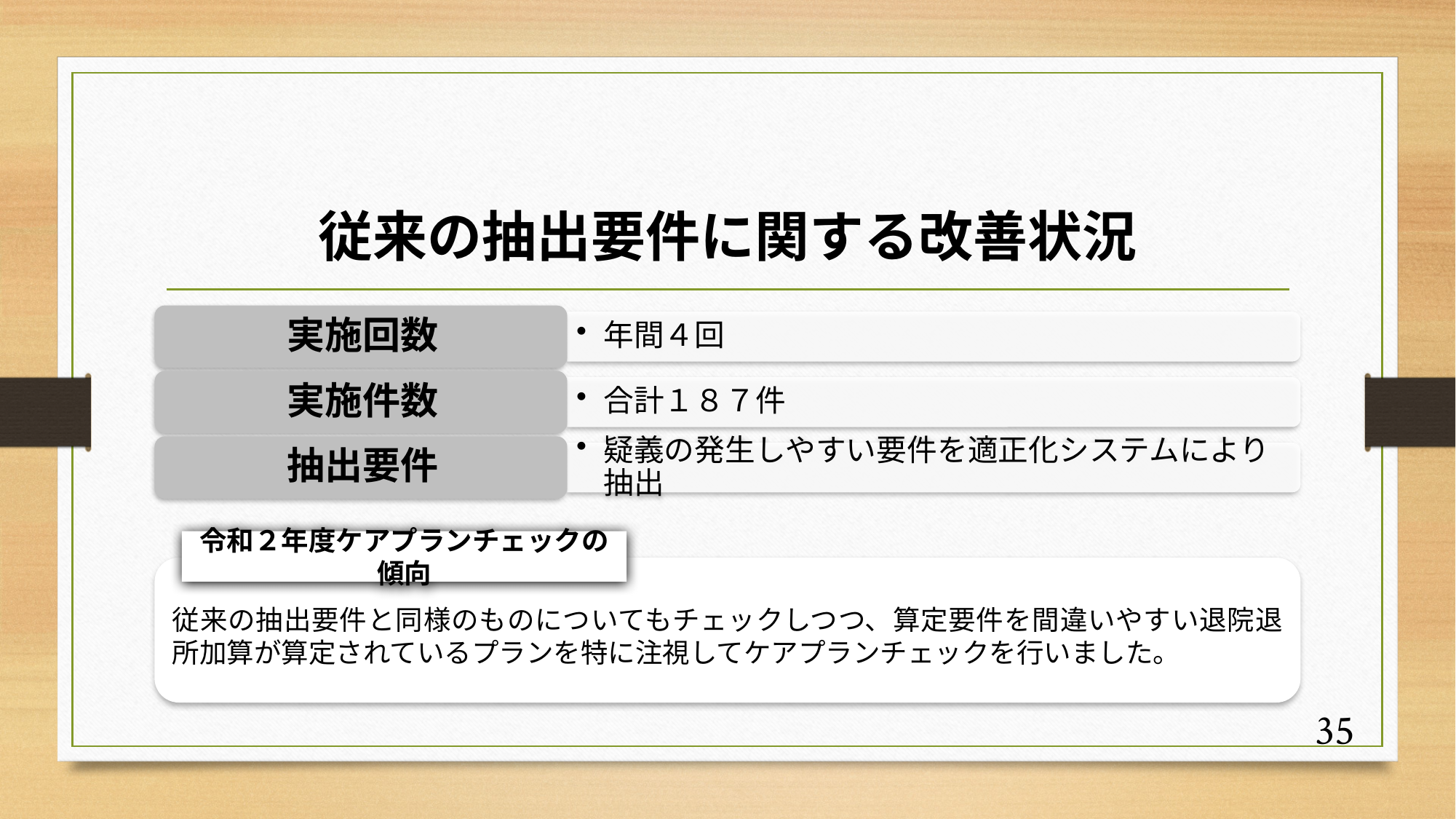

# 従来の抽出要件に関する改善状況
年間４回
実施回数
合計１８７件
実施件数
疑義の発生しやすい要件を適正化システムにより抽出
抽出要件

令和２年度ケアプランチェックの傾向

従来の抽出要件と同様のものについてもチェックしつつ、算定要件を間違いやすい退院退所加算が算定されているプランを特に注視してケアプランチェックを行いました。
35